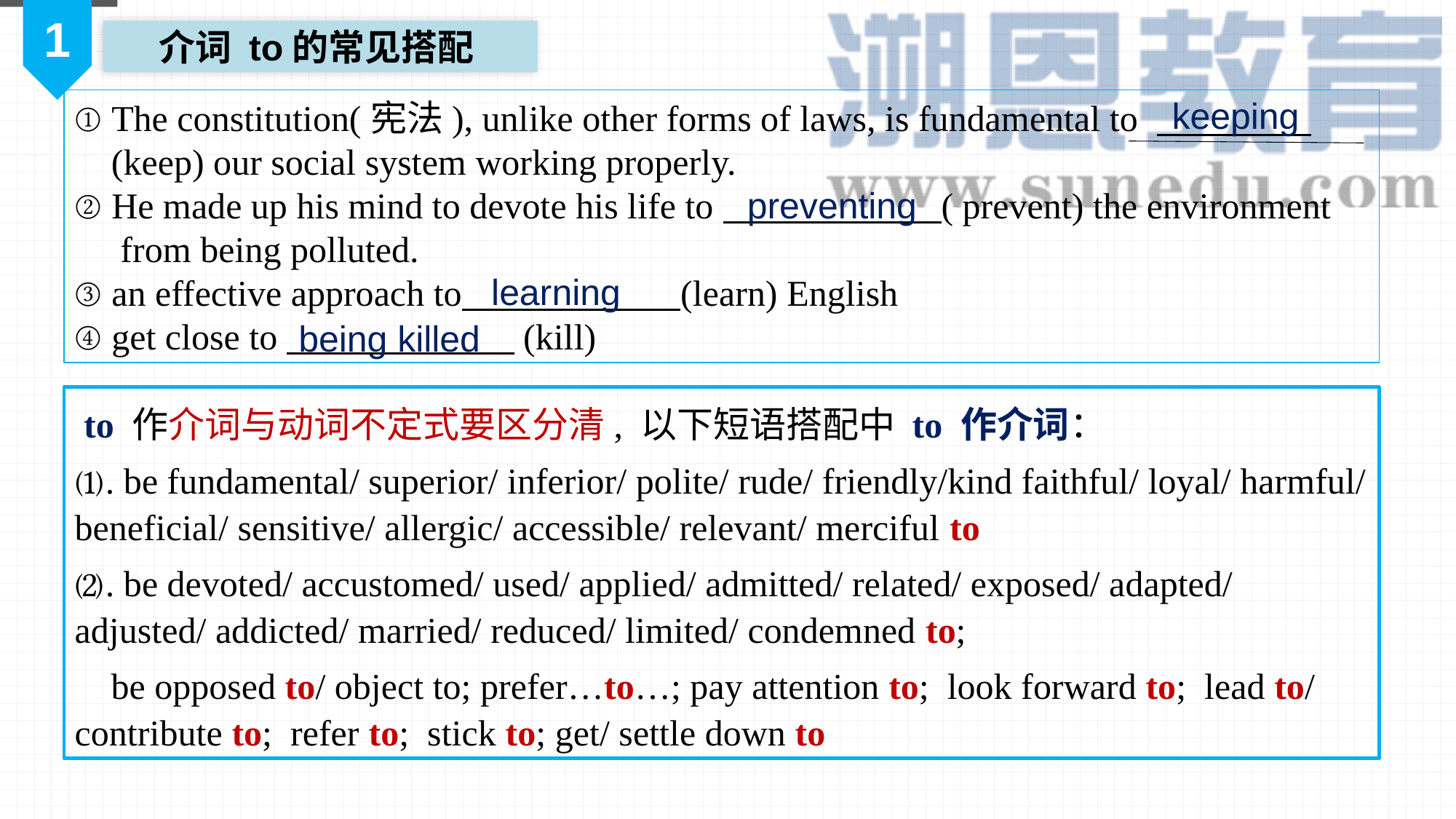

1
介词 to的常见搭配
keeping
① The constitution(宪法), unlike other forms of laws, is fundamental to
    (keep) our social system working properly.   ② He made up his mind to devote his life to                         ( prevent) the environment
     from being polluted. ③ an effective approach to                        (learn) English④ get close to                           (kill)
preventing
learning
being killed
 to 作介词与动词不定式要区分清, 以下短语搭配中 to 作介词：
⑴. be fundamental/ superior/ inferior/ polite/ rude/ friendly/kind faithful/ loyal/ harmful/ beneficial/ sensitive/ allergic/ accessible/ relevant/ merciful to
⑵. be devoted/ accustomed/ used/ applied/ admitted/ related/ exposed/ adapted/ adjusted/ addicted/ married/ reduced/ limited/ condemned to;
    be opposed to/ object to; prefer…to…; pay attention to;  look forward to;  lead to/ contribute to;  refer to;  stick to; get/ settle down to